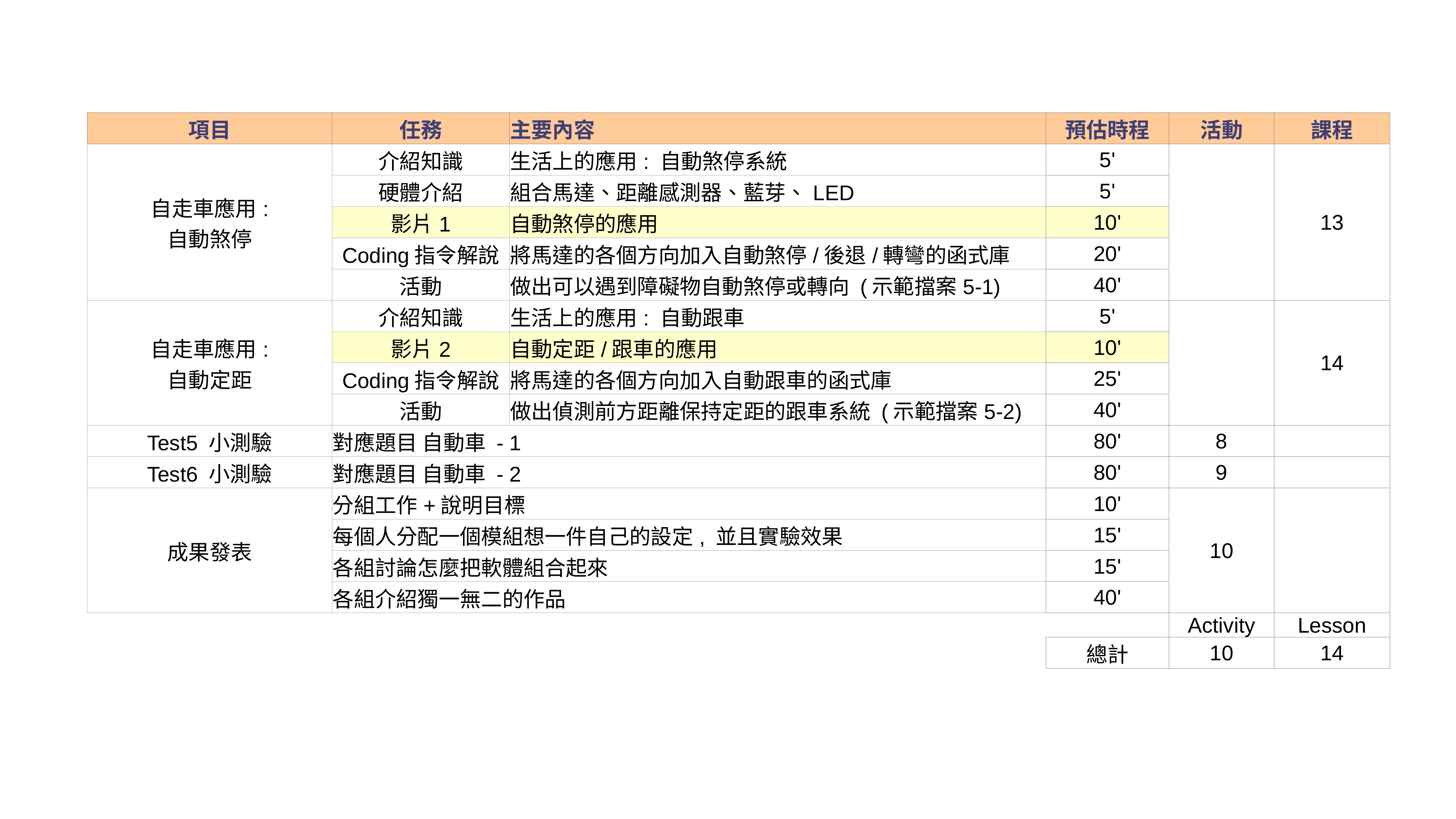

| 項目 | 任務 | 主要內容 | 預估時程 | 活動 | 課程 |
| --- | --- | --- | --- | --- | --- |
| 自走車應用: 自動煞停 | 介紹知識 | 生活上的應用: 自動煞停系統 | 5' |  | 13 |
|  | 硬體介紹 | 組合馬達、距離感測器、藍芽、LED | 5' |  |  |
|  | 影片1 | 自動煞停的應用 | 10' |  |  |
|  | Coding指令解說 | 將馬達的各個方向加入自動煞停/後退/轉彎的函式庫 | 20' |  |  |
|  | 活動 | 做出可以遇到障礙物自動煞停或轉向 (示範擋案5-1) | 40' |  |  |
| 自走車應用: 自動定距 | 介紹知識 | 生活上的應用: 自動跟車 | 5' |  | 14 |
|  | 影片2 | 自動定距/跟車的應用 | 10' |  |  |
|  | Coding指令解說 | 將馬達的各個方向加入自動跟車的函式庫 | 25' |  |  |
|  | 活動 | 做出偵測前方距離保持定距的跟車系統 (示範擋案5-2) | 40' |  |  |
| Test5 小測驗 | 對應題目 自動車 - 1 |  | 80' | 8 |  |
| Test6 小測驗 | 對應題目 自動車 - 2 |  | 80' | 9 |  |
| 成果發表 | 分組工作+說明目標 |  | 10' | 10 |  |
|  | 每個人分配一個模組想一件自己的設定, 並且實驗效果 |  | 15' |  |  |
|  | 各組討論怎麼把軟體組合起來 |  | 15' |  |  |
|  | 各組介紹獨一無二的作品 |  | 40' |  |  |
|  |  |  |  | Activity | Lesson |
|  |  |  | 總計 | 10 | 14 |